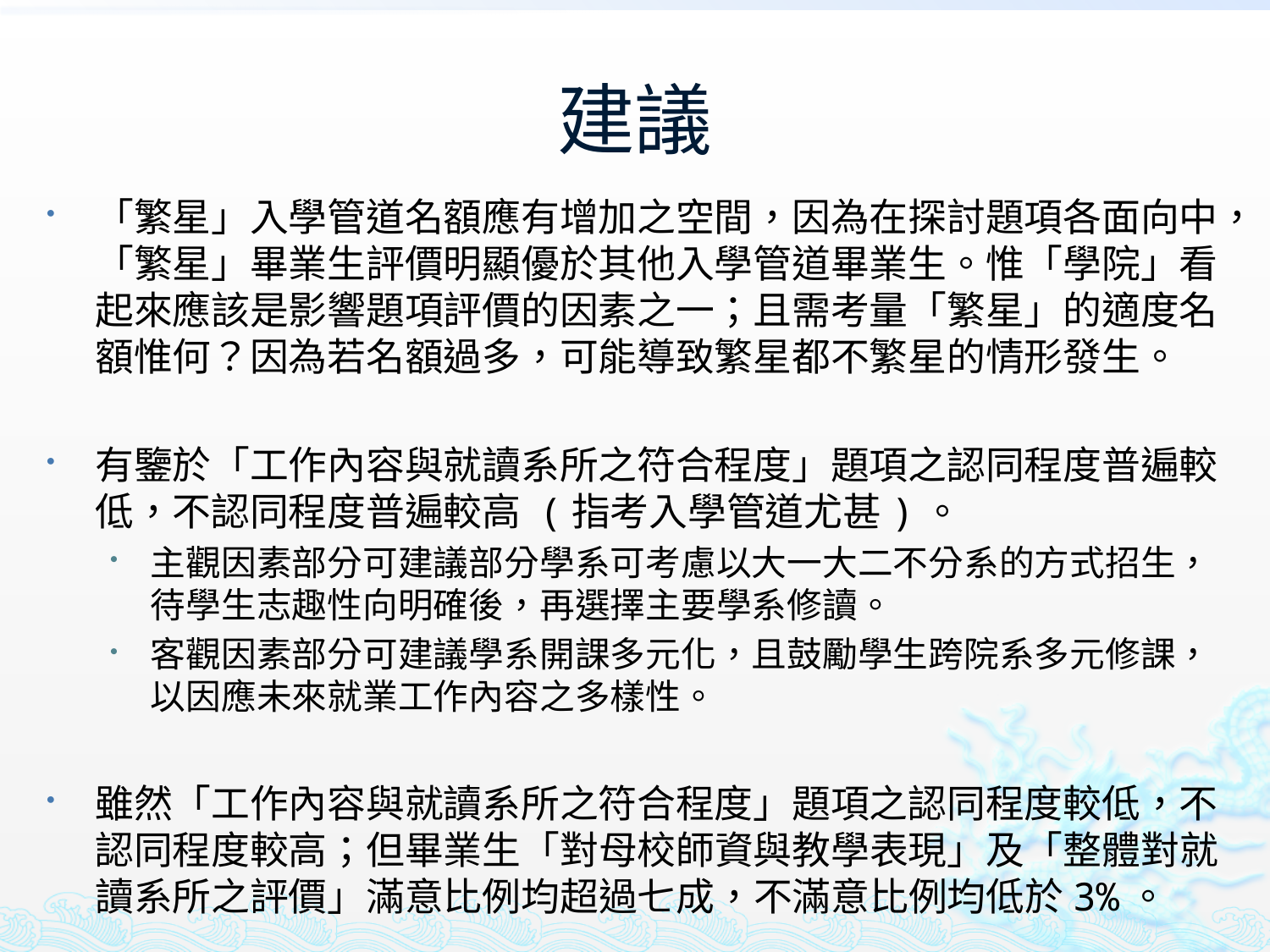

# 建議
「繁星」入學管道名額應有增加之空間，因為在探討題項各面向中，「繁星」畢業生評價明顯優於其他入學管道畢業生。惟「學院」看起來應該是影響題項評價的因素之一；且需考量「繁星」的適度名額惟何？因為若名額過多，可能導致繁星都不繁星的情形發生。

有鑒於「工作內容與就讀系所之符合程度」題項之認同程度普遍較低，不認同程度普遍較高 (指考入學管道尤甚)。
主觀因素部分可建議部分學系可考慮以大一大二不分系的方式招生，待學生志趣性向明確後，再選擇主要學系修讀。
客觀因素部分可建議學系開課多元化，且鼓勵學生跨院系多元修課，以因應未來就業工作內容之多樣性。

雖然「工作內容與就讀系所之符合程度」題項之認同程度較低，不認同程度較高；但畢業生「對母校師資與教學表現」及「整體對就讀系所之評價」滿意比例均超過七成，不滿意比例均低於3%。